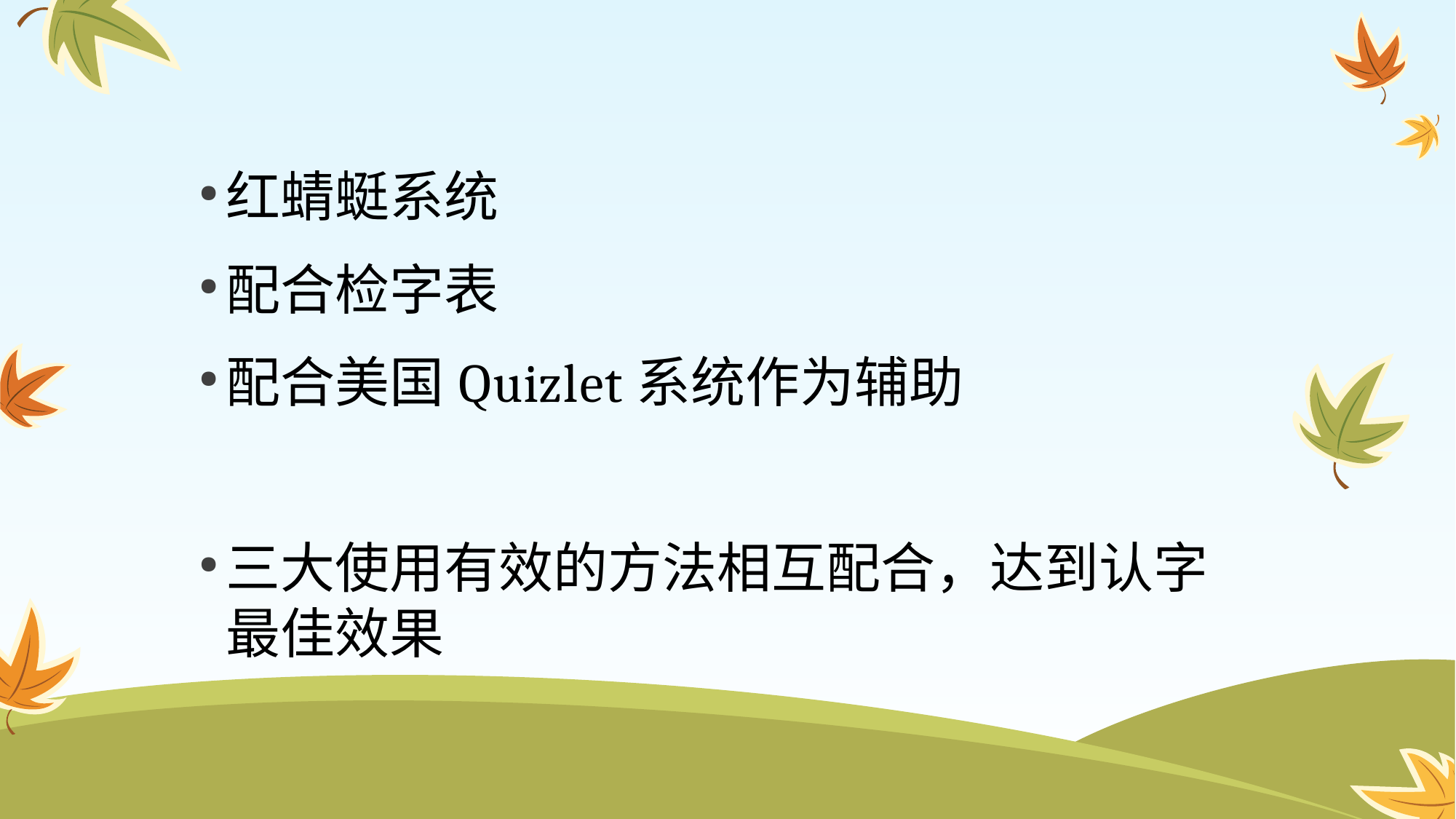

红蜻蜓系统
配合检字表
配合美国Quizlet系统作为辅助

三大使用有效的方法相互配合，达到认字最佳效果